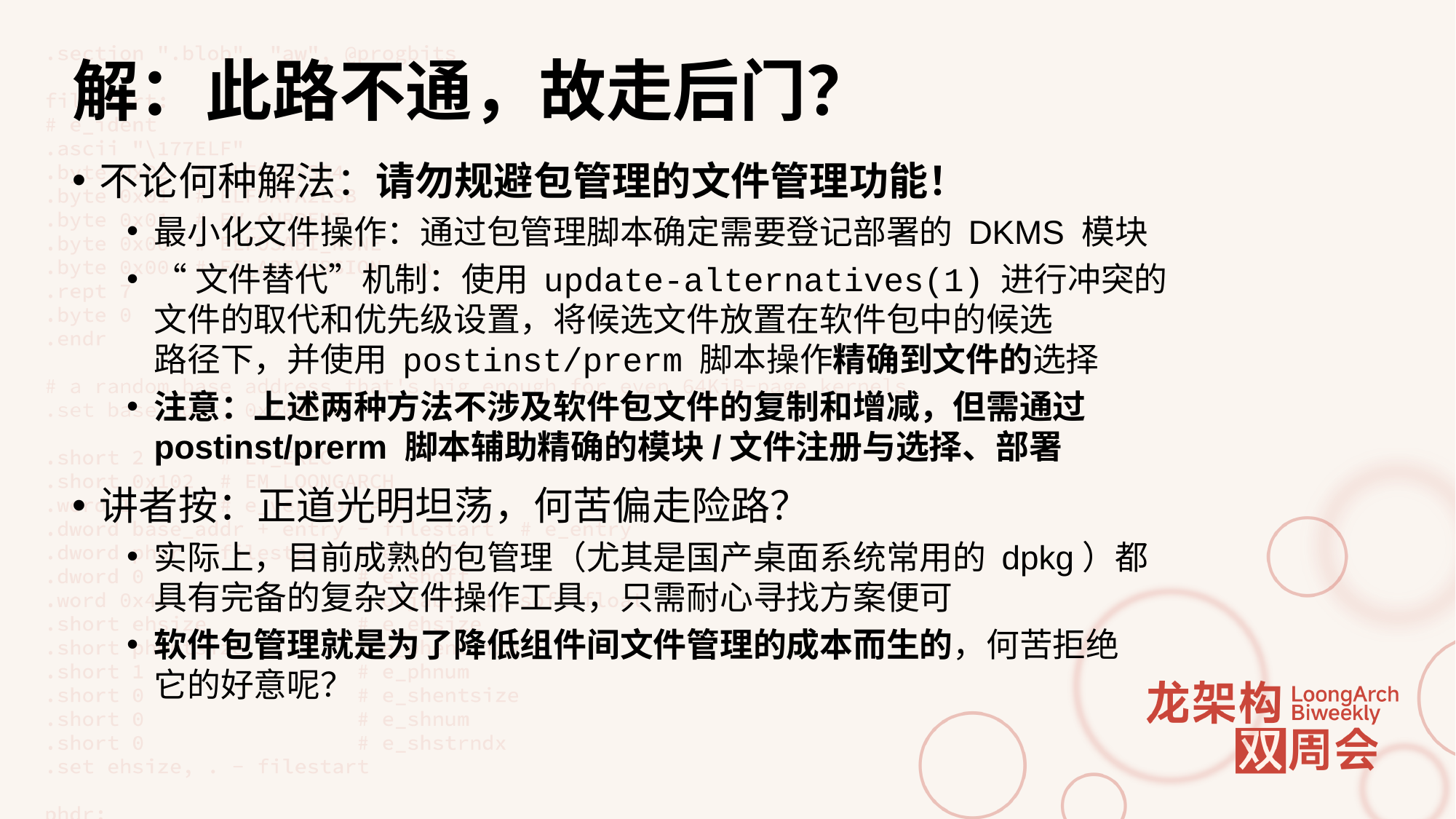

# 解：此路不通，故走后门？
不论何种解法：请勿规避包管理的文件管理功能！
最小化文件操作：通过包管理脚本确定需要登记部署的 DKMS 模块
“文件替代”机制：使用 update-alternatives(1) 进行冲突的
文件的取代和优先级设置，将候选文件放置在软件包中的候选
路径下，并使用 postinst/prerm 脚本操作精确到文件的选择
注意：上述两种方法不涉及软件包文件的复制和增减，但需通过 postinst/prerm 脚本辅助精确的模块/文件注册与选择、部署
讲者按：正道光明坦荡，何苦偏走险路？
实际上，目前成熟的包管理（尤其是国产桌面系统常用的 dpkg）都
具有完备的复杂文件操作工具，只需耐心寻找方案便可
软件包管理就是为了降低组件间文件管理的成本而生的，何苦拒绝
它的好意呢？